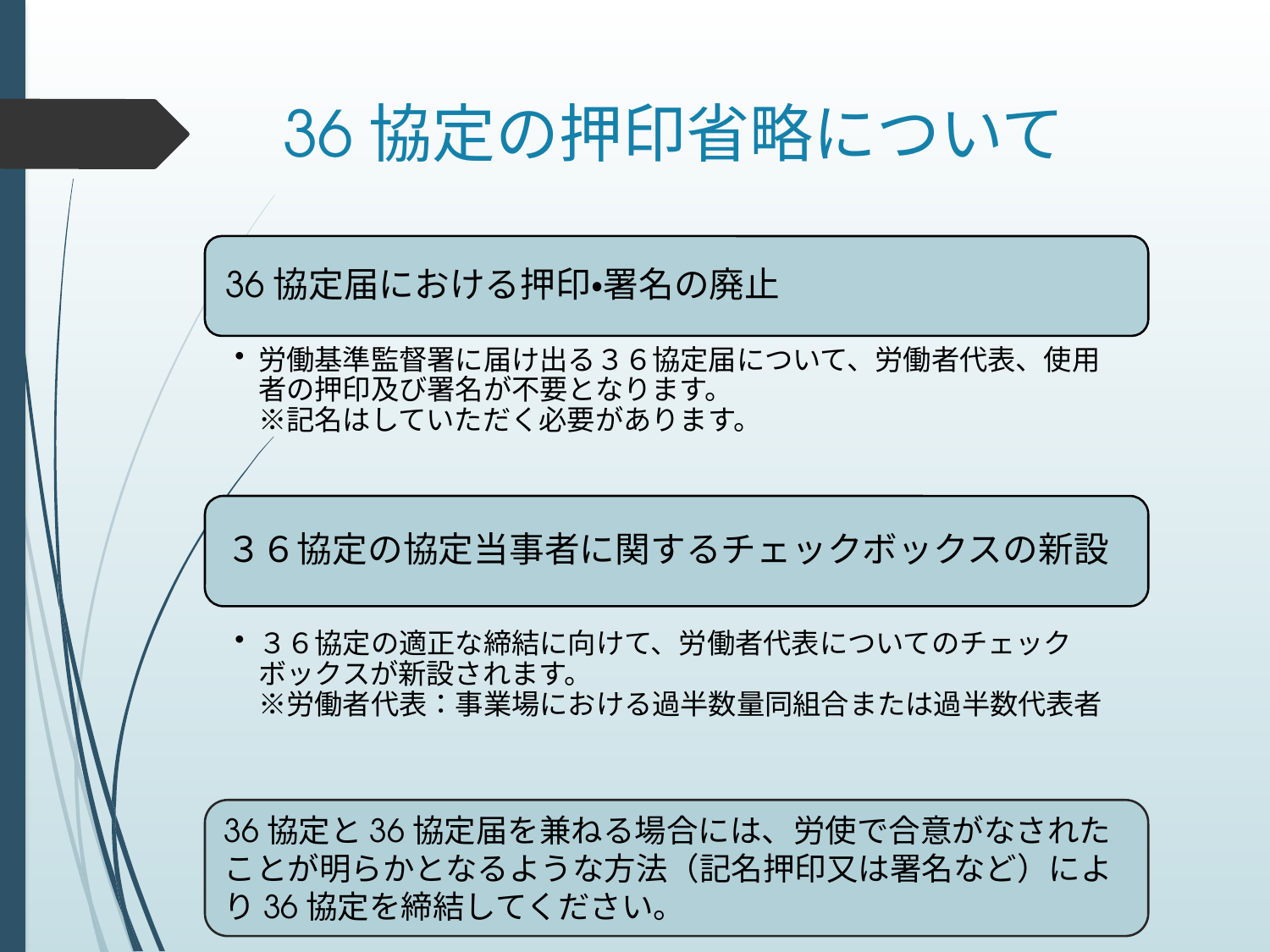

# 36協定の押印省略について
36協定届における押印・署名の廃止
労働基準監督署に届け出る３６協定届について、労働者代表、使用者の押印及び署名が不要となります。
※記名はしていただく必要があります。
３６協定の協定当事者に関するチェックボックスの新設
３６協定の適正な締結に向けて、労働者代表についてのチェックボックスが新設されます。
※労働者代表：事業場における過半数量同組合または過半数代表者
36協定と36協定届を兼ねる場合には、労使で合意がなされたことが明らかとなるような方法（記名押印又は署名など）により36協定を締結してください。